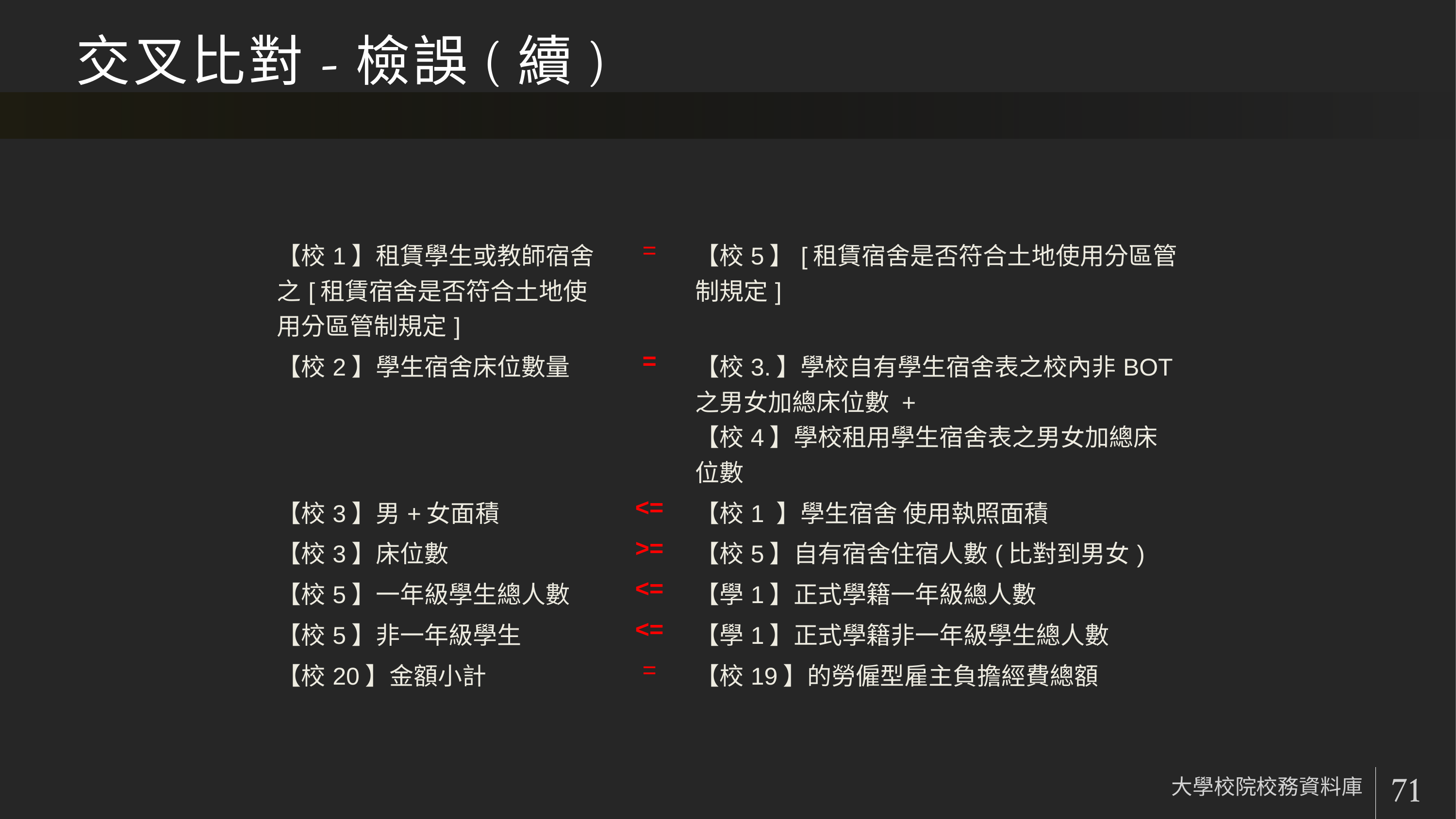

# 交叉比對-檢誤(續)

| 【校1】租賃學生或教師宿舍之[租賃宿舍是否符合土地使用分區管制規定] | = | 【校5】[租賃宿舍是否符合土地使用分區管制規定] |
| --- | --- | --- |
| 【校2】學生宿舍床位數量 | = | 【校3.】學校自有學生宿舍表之校內非BOT之男女加總床位數 + 【校4】學校租用學生宿舍表之男女加總床位數 |
| 【校3】男+女面積 | <= | 【校1 】學生宿舍 使用執照面積 |
| 【校3】床位數 | >= | 【校5】自有宿舍住宿人數(比對到男女) |
| 【校5】一年級學生總人數 | <= | 【學1】正式學籍一年級總人數 |
| 【校5】非一年級學生 | <= | 【學1】正式學籍非一年級學生總人數 |
| 【校20】金額小計 | = | 【校19】的勞僱型雇主負擔經費總額 |
大學校院校務資料庫
71